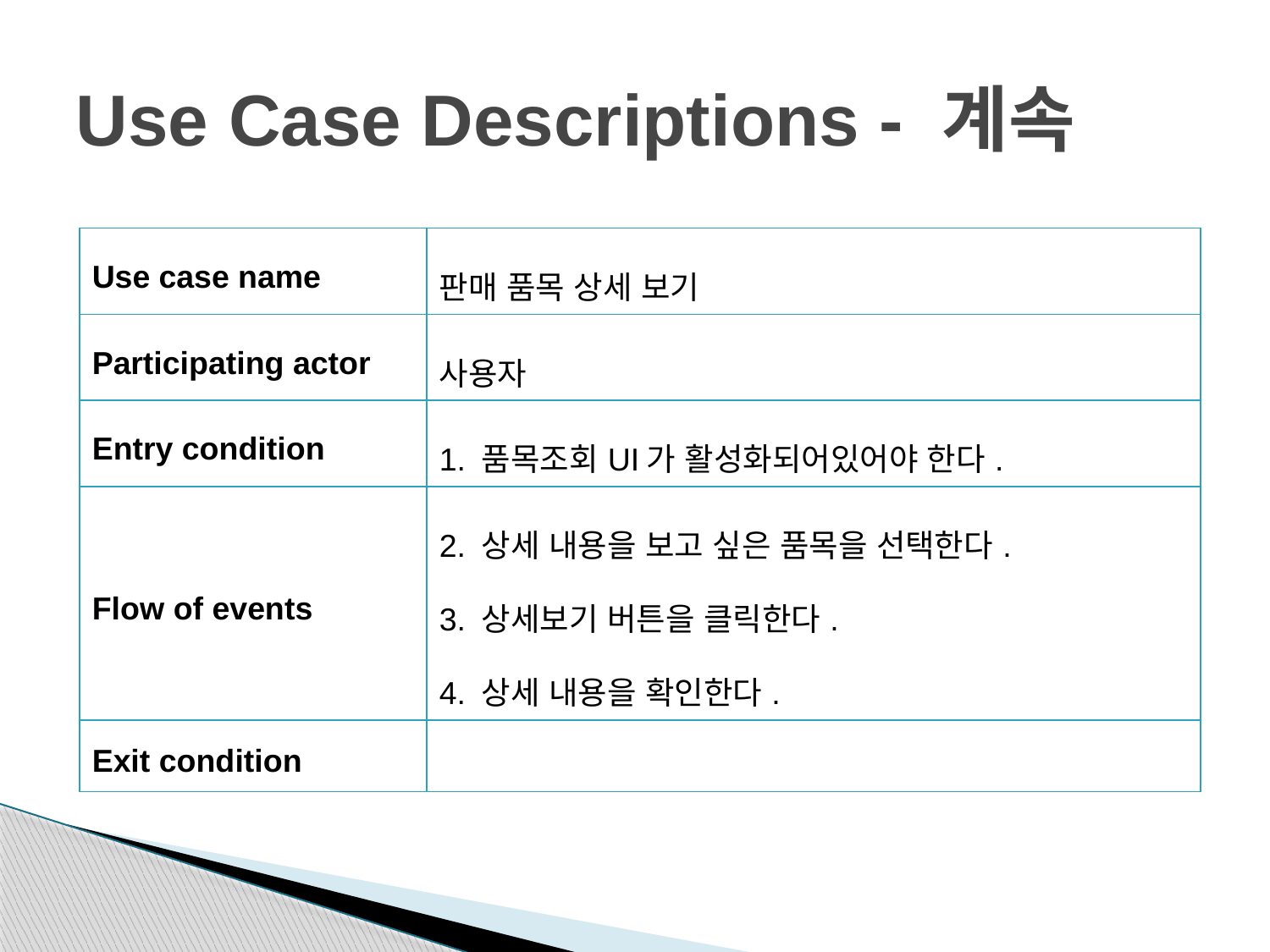

# Use Case Descriptions - 계속
| Use case name | 판매 품목 상세 보기 |
| --- | --- |
| Participating actor | 사용자 |
| Entry condition | 1. 품목조회UI가 활성화되어있어야 한다. |
| Flow of events | 2. 상세 내용을 보고 싶은 품목을 선택한다. 3. 상세보기 버튼을 클릭한다. 4. 상세 내용을 확인한다. |
| Exit condition |  |